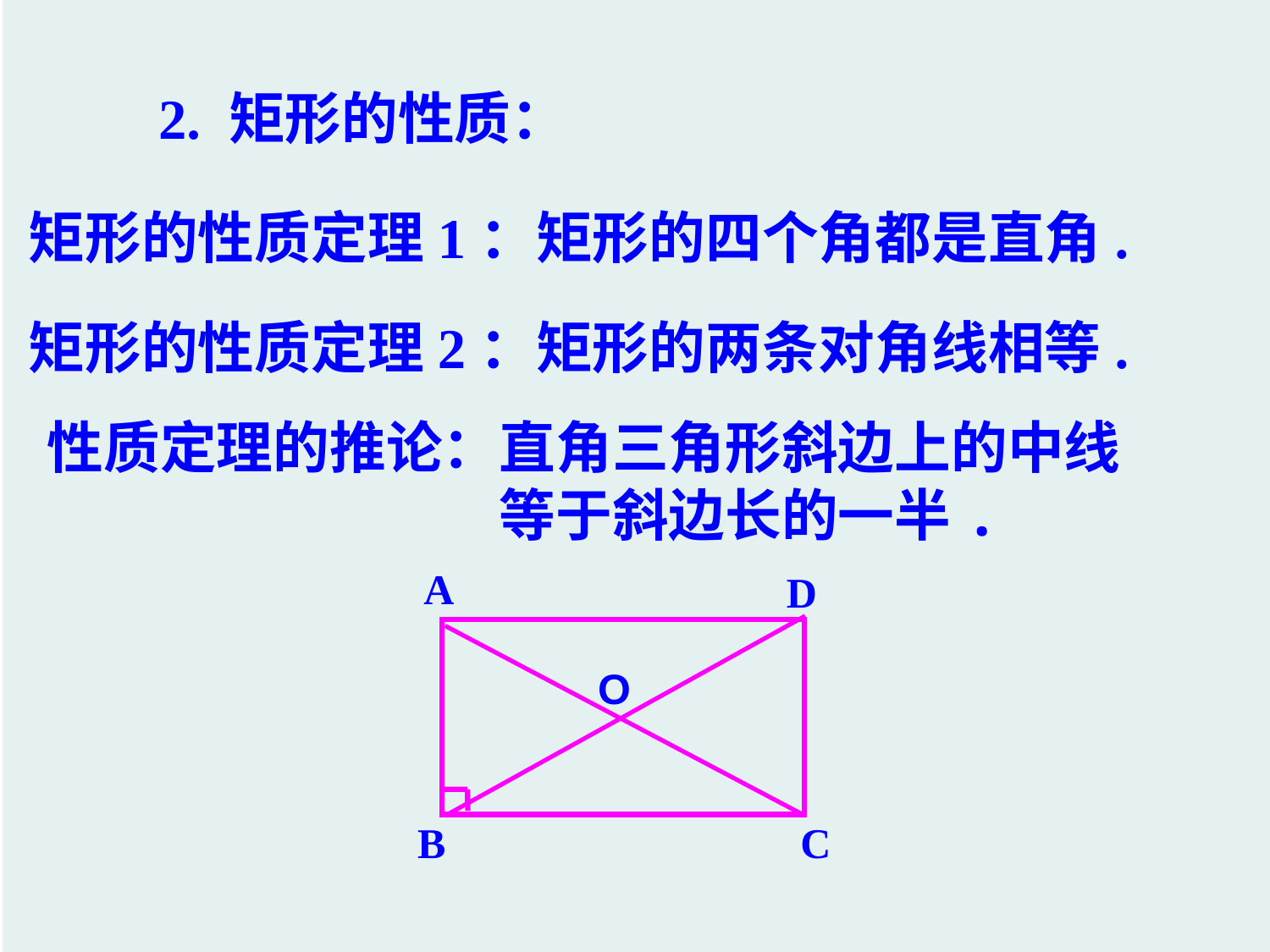

2. 矩形的性质：
矩形的性质定理1：矩形的四个角都是直角.
矩形的性质定理2：矩形的两条对角线相等.
性质定理的推论：直角三角形斜边上的中线
　　　　　　　　等于斜边长的一半.
A
D

B
C

O